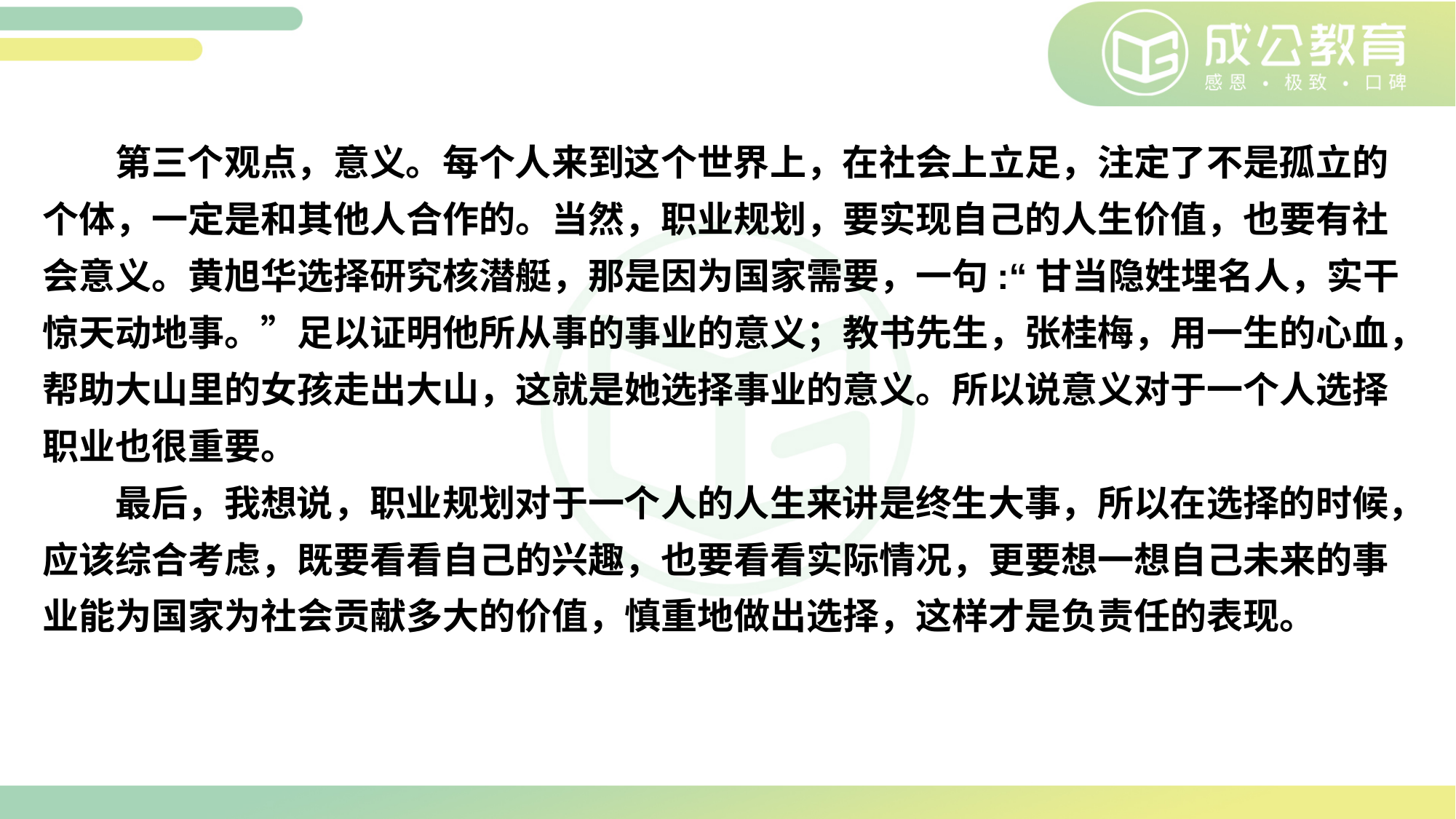

第三个观点，意义。每个人来到这个世界上，在社会上立足，注定了不是孤立的个体，一定是和其他人合作的。当然，职业规划，要实现自己的人生价值，也要有社会意义。黄旭华选择研究核潜艇，那是因为国家需要，一句:“甘当隐姓埋名人，实干惊天动地事。”足以证明他所从事的事业的意义；教书先生，张桂梅，用一生的心血，帮助大山里的女孩走出大山，这就是她选择事业的意义。所以说意义对于一个人选择职业也很重要。
最后，我想说，职业规划对于一个人的人生来讲是终生大事，所以在选择的时候，应该综合考虑，既要看看自己的兴趣，也要看看实际情况，更要想一想自己未来的事业能为国家为社会贡献多大的价值，慎重地做出选择，这样才是负责任的表现。